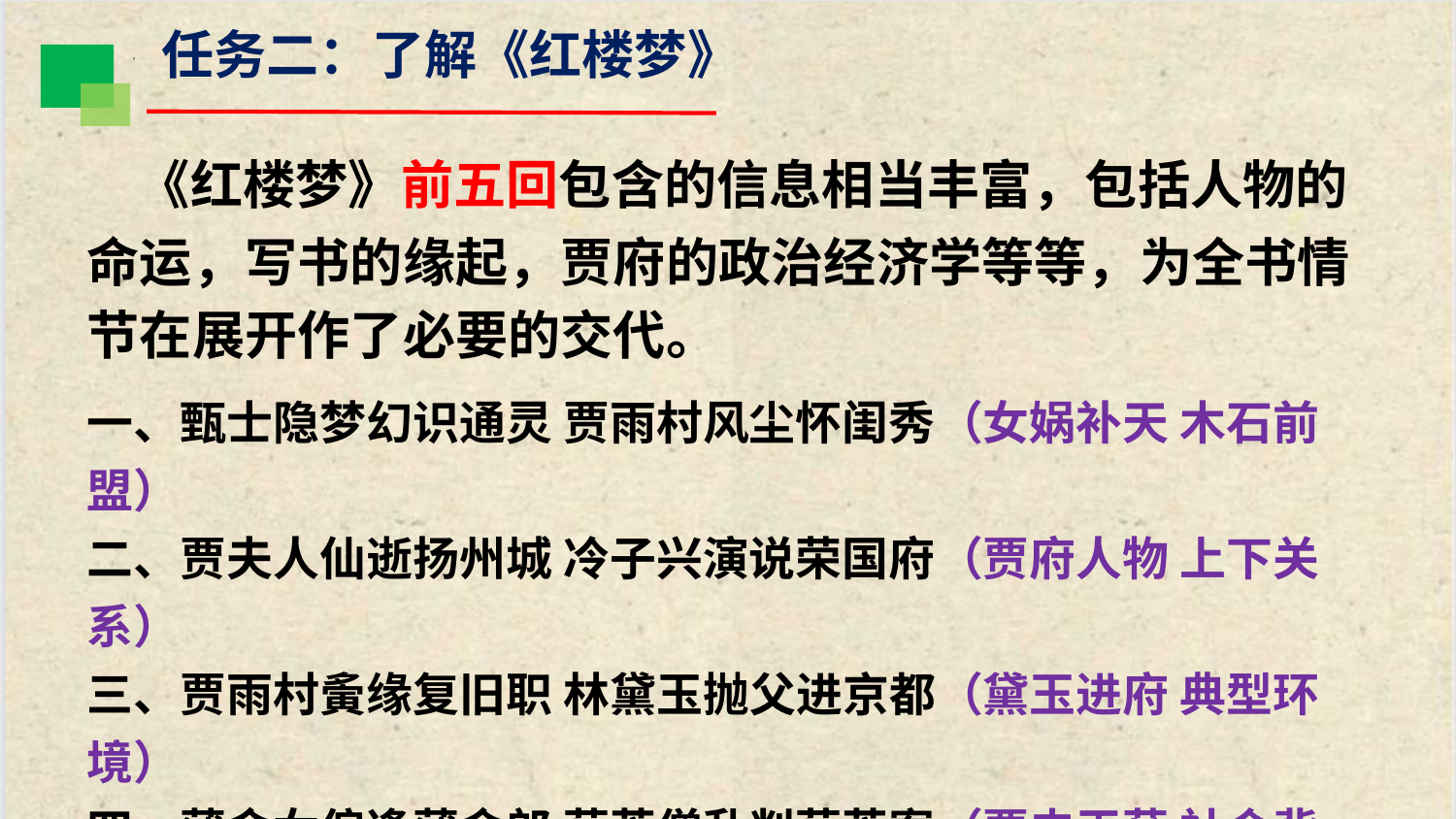

任务二：了解《红楼梦》

  《红楼梦》前五回包含的信息相当丰富，包括人物的命运，写书的缘起，贾府的政治经济学等等，为全书情节在展开作了必要的交代。
一、甄士隐梦幻识通灵 贾雨村风尘怀闺秀（女娲补天 木石前盟）
二、贾夫人仙逝扬州城 冷子兴演说荣国府（贾府人物 上下关系）
三、贾雨村夤缘复旧职 林黛玉抛父进京都（黛玉进府 典型环境）
四、薄命女偏逢薄命郎 葫芦僧乱判葫芦案（贾史王薛 社会背景）
五、游幻境指迷十二钗 饮仙醪曲演红楼梦（太虚梦游 隐喻结局）